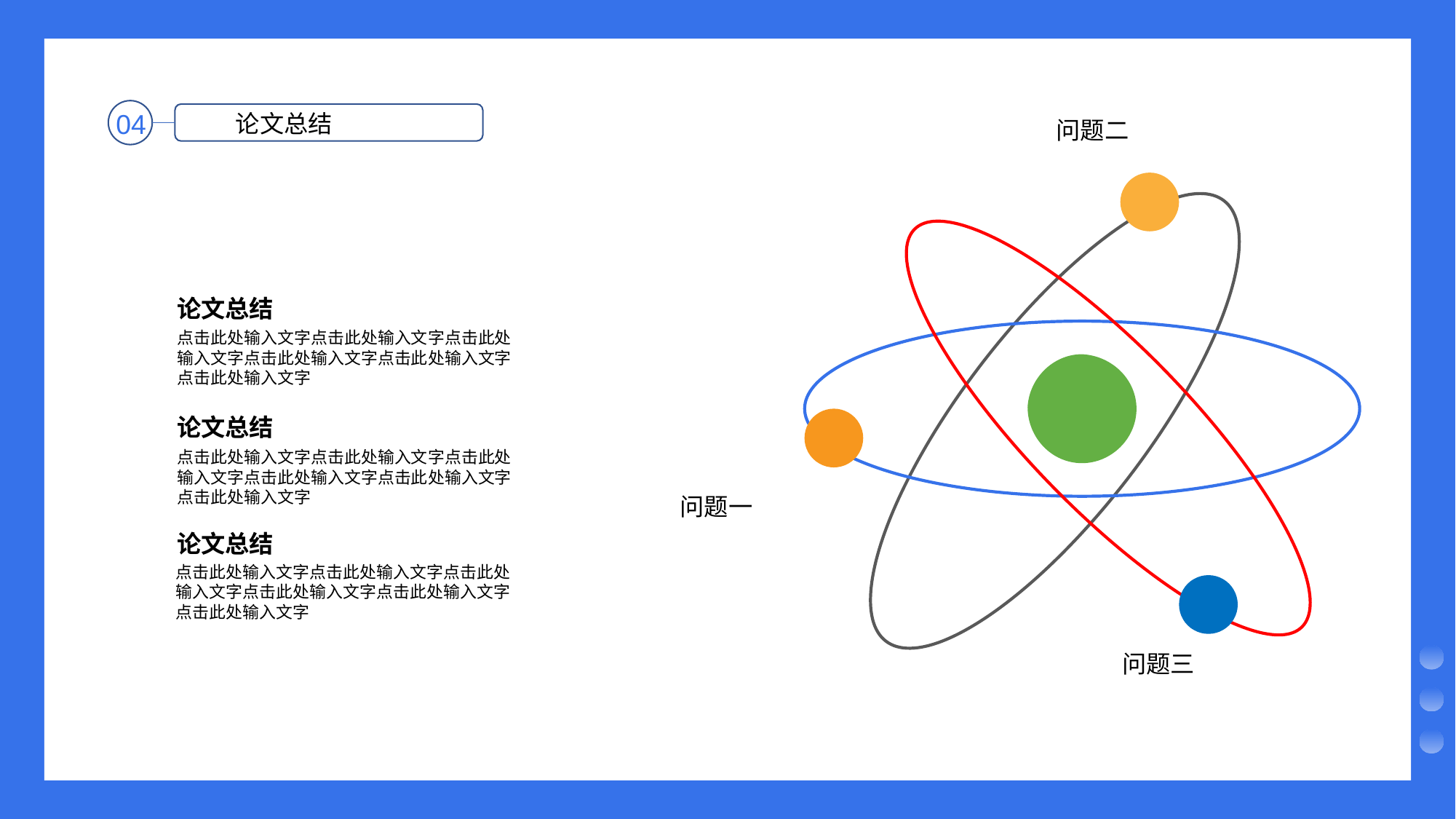

04
论文总结
问题二

论文总结
点击此处输入文字点击此处输入文字点击此处输入文字点击此处输入文字点击此处输入文字点击此处输入文字

论文总结

点击此处输入文字点击此处输入文字点击此处输入文字点击此处输入文字点击此处输入文字点击此处输入文字
问题一
论文总结
点击此处输入文字点击此处输入文字点击此处输入文字点击此处输入文字点击此处输入文字点击此处输入文字

问题三